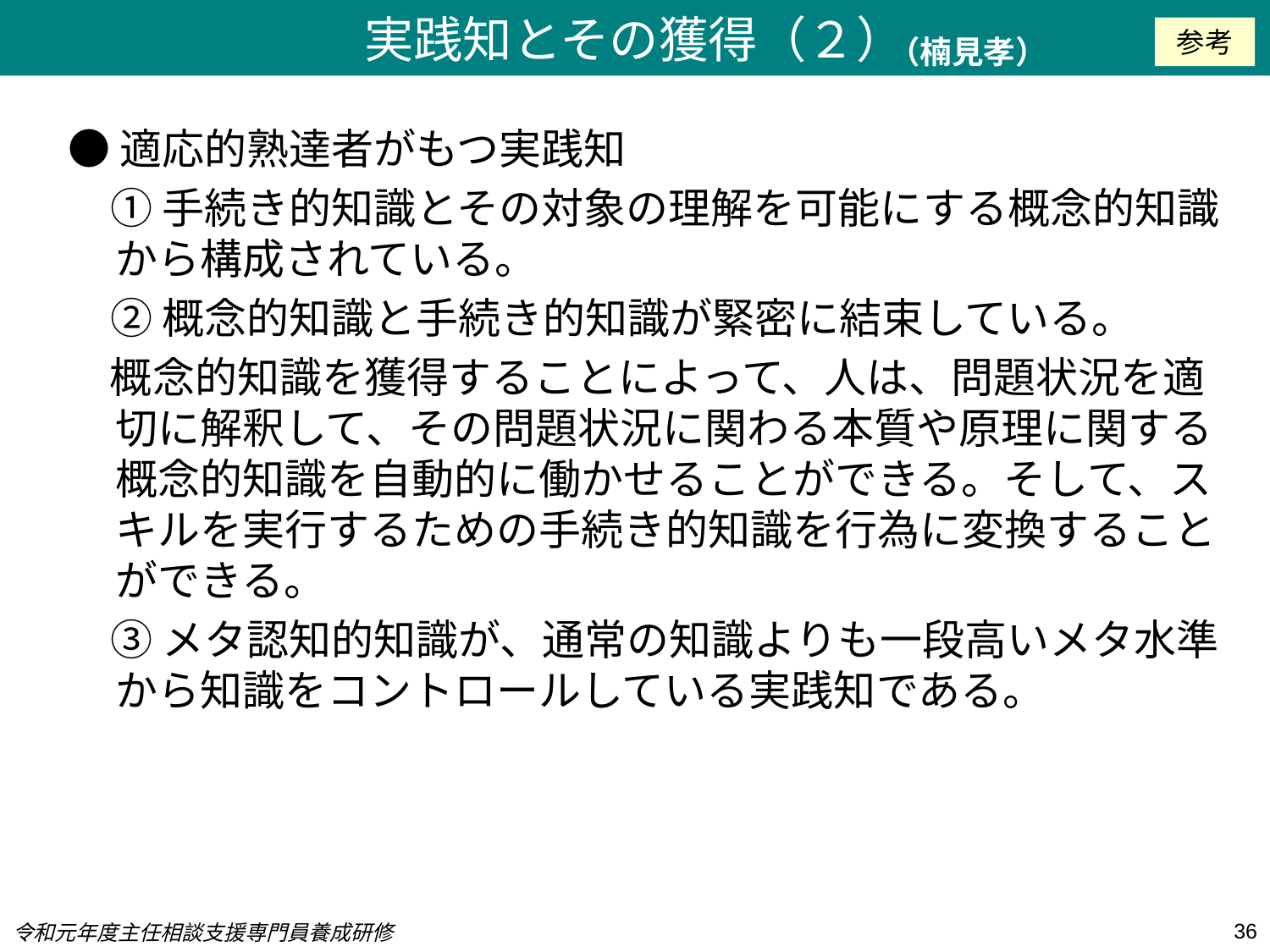

実践知とその獲得（２）
参考
（楠見孝）
●適応的熟達者がもつ実践知
　① 手続き的知識とその対象の理解を可能にする概念的知識から構成されている。
　② 概念的知識と手続き的知識が緊密に結束している。
　概念的知識を獲得することによって、人は、問題状況を適切に解釈して、その問題状況に関わる本質や原理に関する概念的知識を自動的に働かせることができる。そして、スキルを実行するための手続き的知識を行為に変換することができる。
　③ メタ認知的知識が、通常の知識よりも一段高いメタ水準から知識をコントロールしている実践知である。
36
令和元年度主任相談支援専門員養成研修